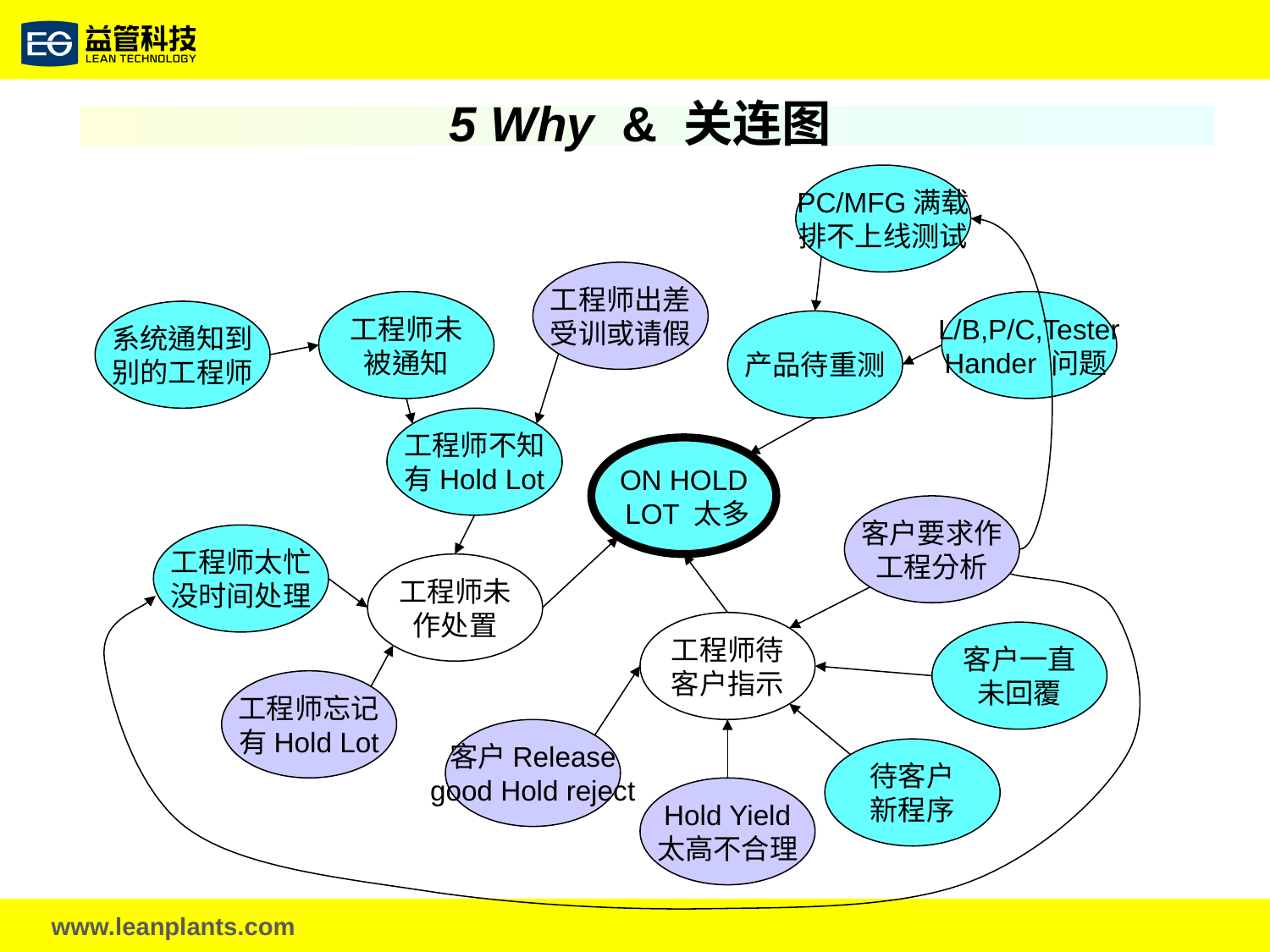

5 Why  & 关连图
PC/MFG满载
排不上线测试
工程师出差
受训或请假
工程师未
被通知
L/B,P/C,Tester
Hander 问题
系统通知到
别的工程师
产品待重测
工程师不知
有Hold Lot
ON HOLD
 LOT 太多
客户要求作
工程分析
工程师太忙
没时间处理
工程师未
作处置

工程师待
客户指示
客户一直
未回覆
工程师忘记
有Hold Lot
客户Release
good Hold reject
待客户
新程序
Hold Yield
太高不合理
19